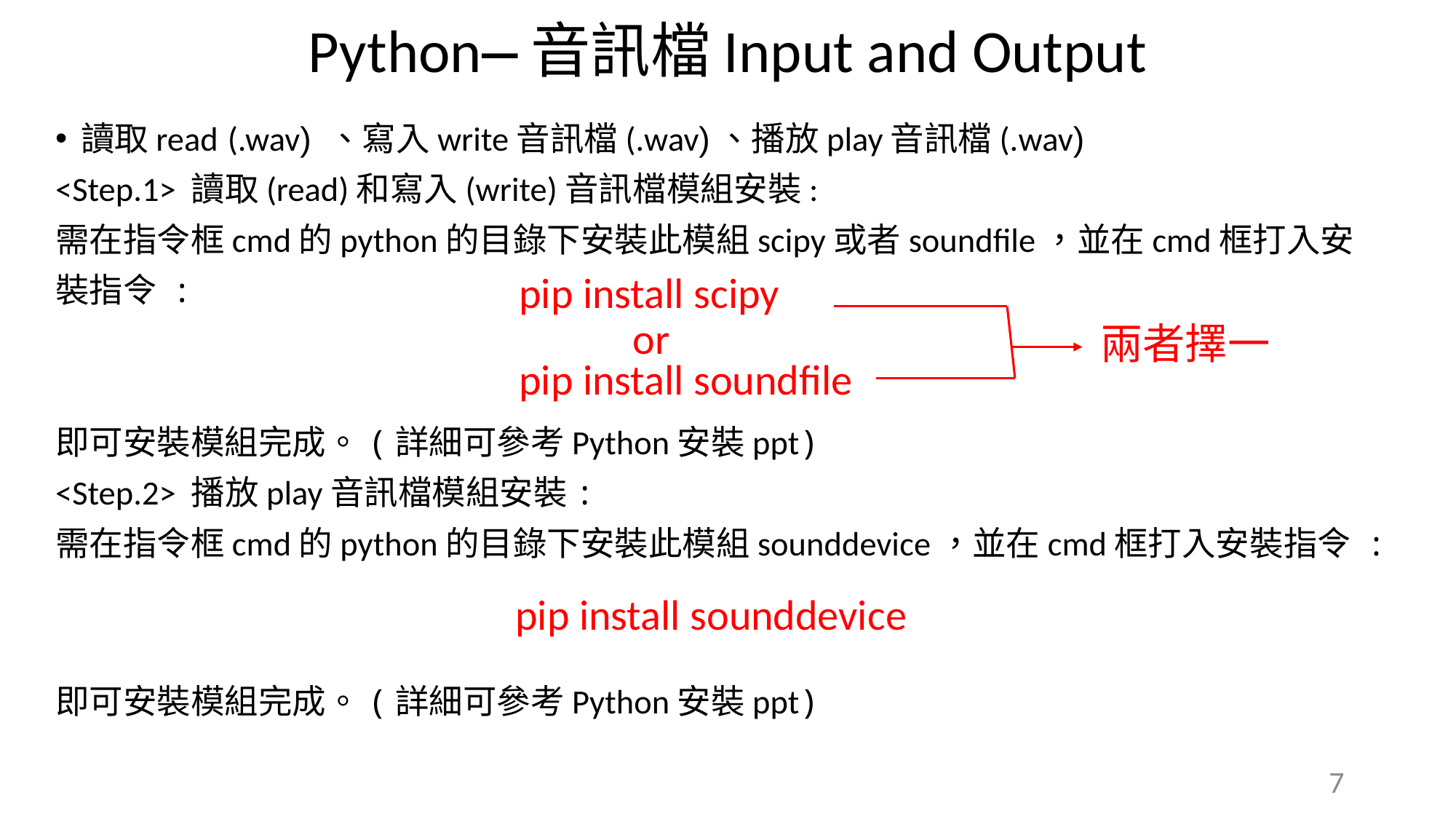

Python—音訊檔Input and Output
讀取read (.wav) 、寫入write音訊檔(.wav)、播放play音訊檔(.wav)
<Step.1> 讀取(read)和寫入(write)音訊檔模組安裝:
需在指令框cmd的python的目錄下安裝此模組scipy或者soundfile，並在cmd框打入安
裝指令 :

即可安裝模組完成。(詳細可參考Python安裝ppt)
<Step.2> 播放play音訊檔模組安裝:
需在指令框cmd的python的目錄下安裝此模組sounddevice，並在cmd框打入安裝指令 :

即可安裝模組完成。(詳細可參考Python安裝ppt)

pip install scipy
or
兩者擇一
pip install soundfile
pip install sounddevice
7